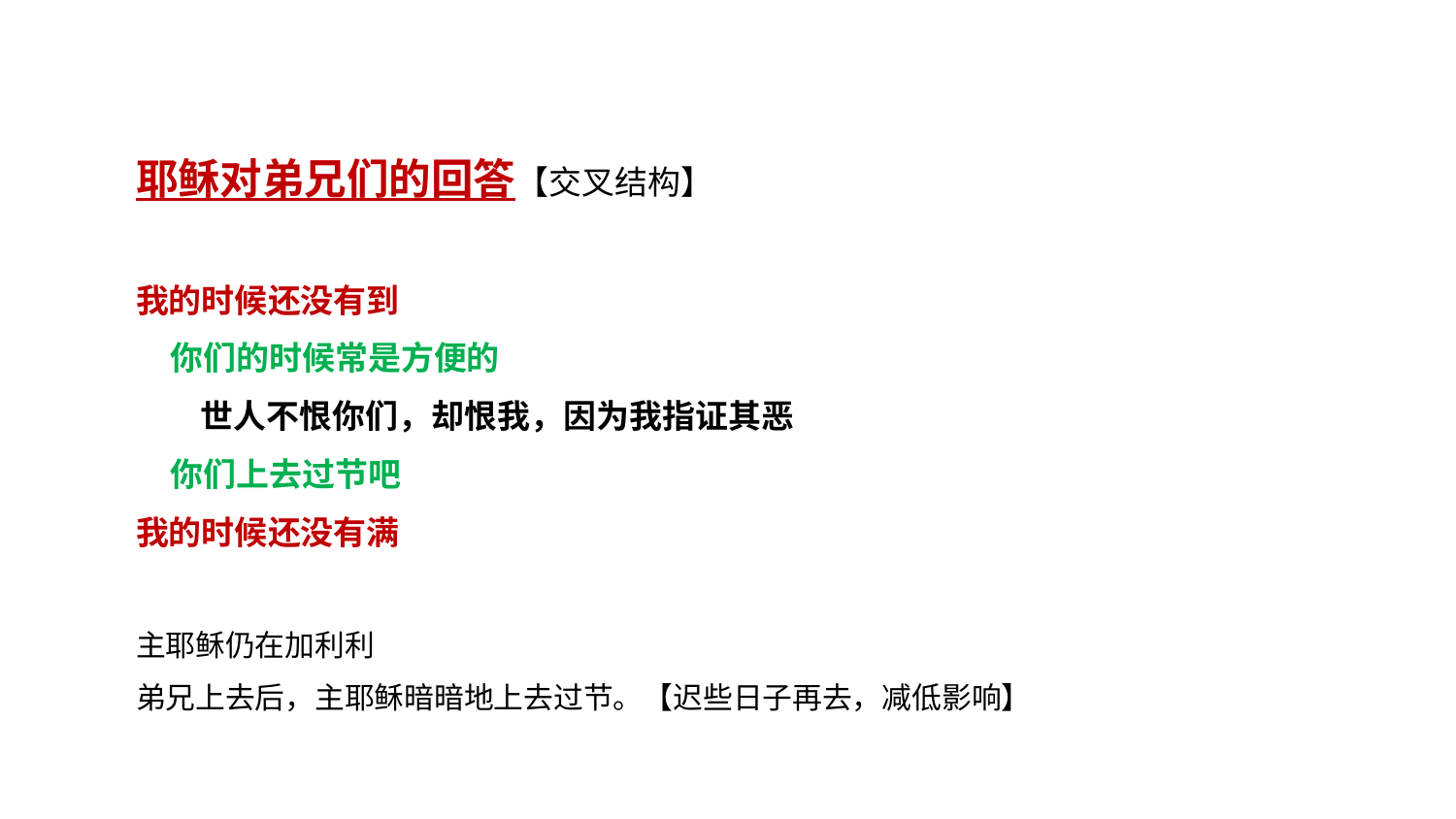

耶稣对弟兄们的回答【交叉结构】

我的时候还没有到
    你们的时候常是方便的
        世人不恨你们，却恨我，因为我指证其恶
    你们上去过节吧
我的时候还没有满

主耶稣仍在加利利
弟兄上去后，主耶稣暗暗地上去过节。【迟些日子再去，减低影响】